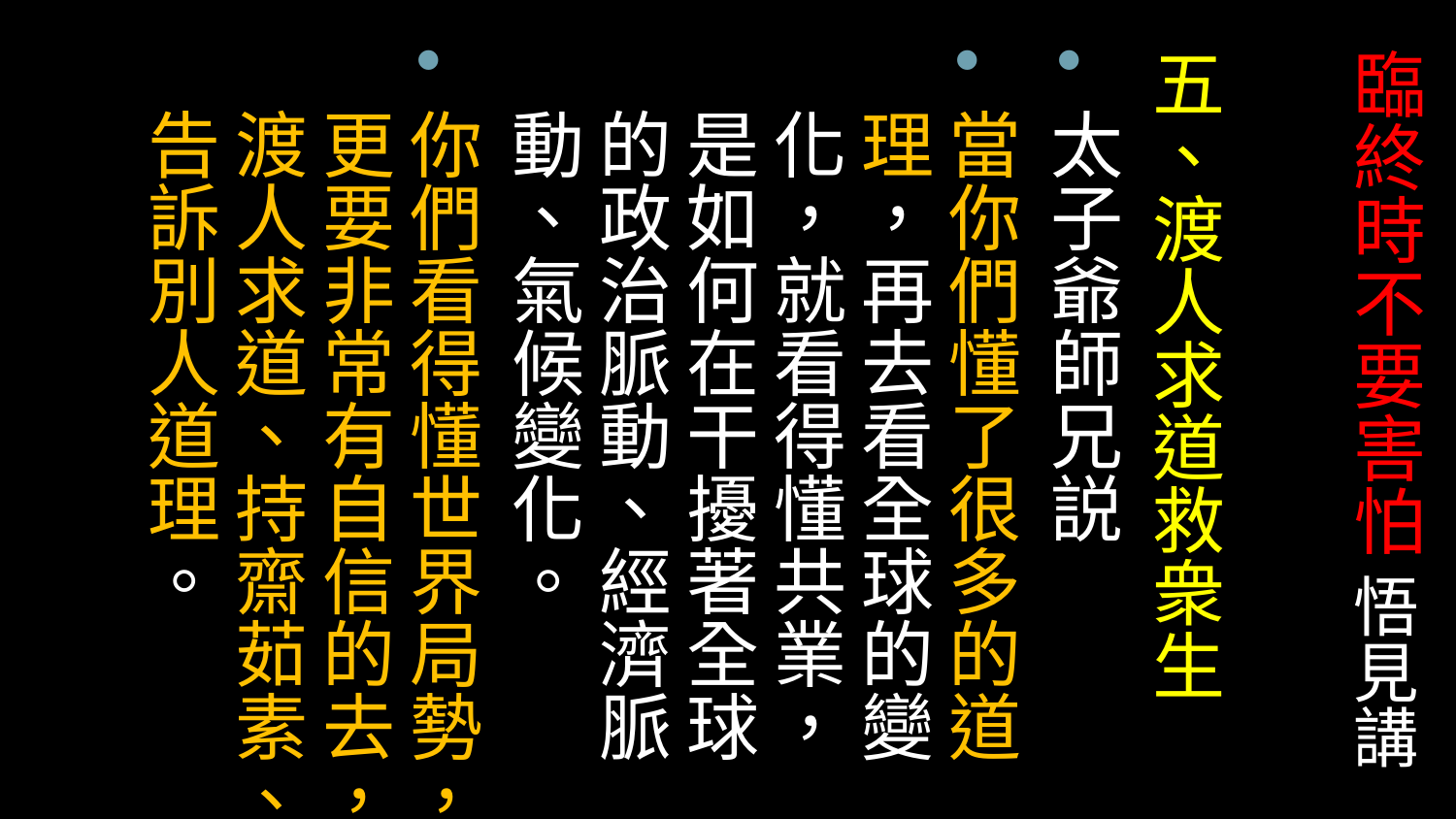

# 臨終時不要害怕 悟見講
五、渡人求道救衆生
太子爺師兄説
當你們懂了很多的道理，再去看全球的變化，就看得懂共業，是如何在干擾著全球的政治脈動、經濟脈動、氣候變化。
你們看得懂世界局勢，更要非常有自信的去，渡人求道、持齋茹素、告訴別人道理。